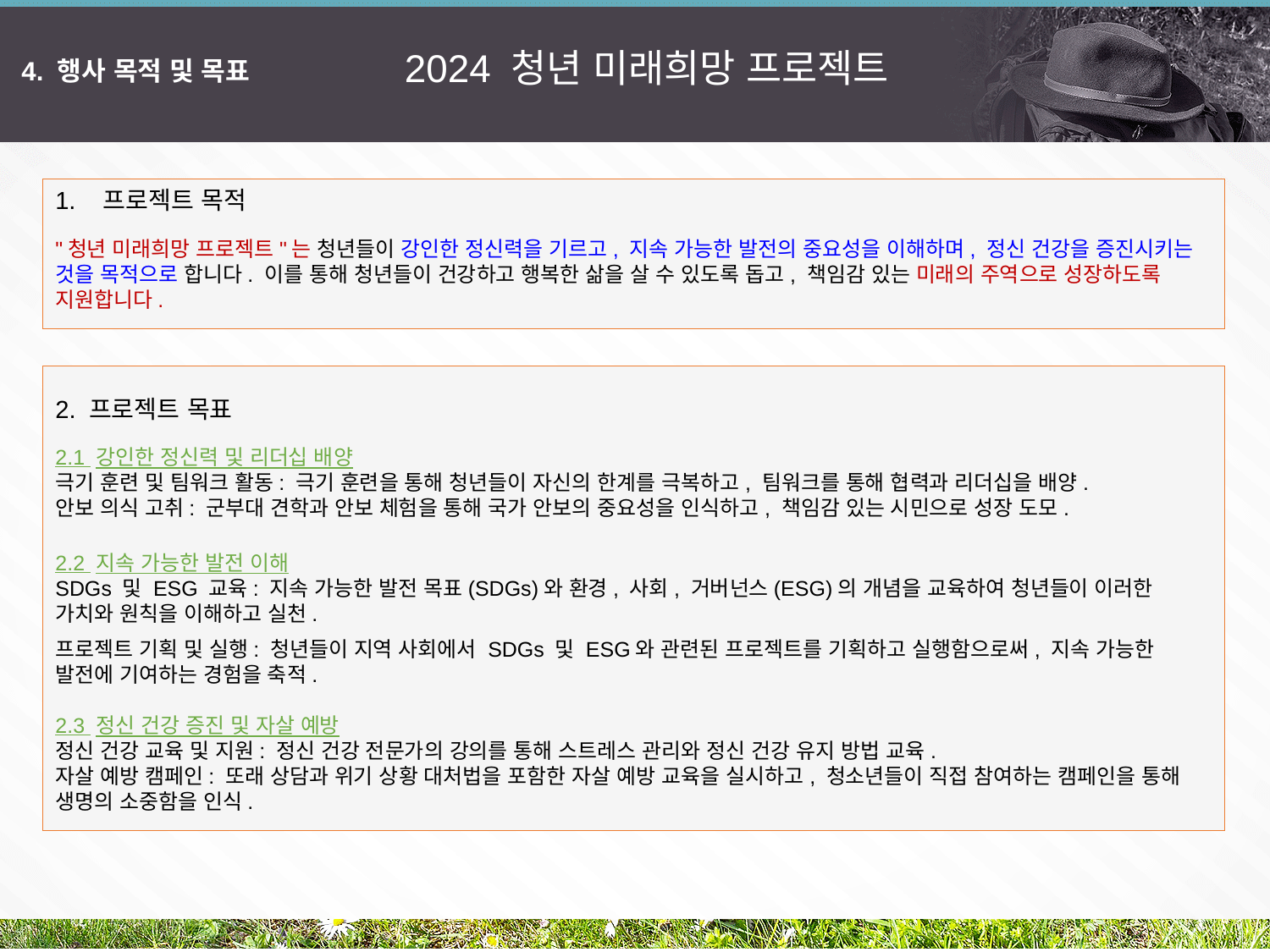

2024 청년 미래희망 프로젝트
4. 행사 목적 및 목표
프로젝트 목적

"청년 미래희망 프로젝트"는 청년들이 강인한 정신력을 기르고, 지속 가능한 발전의 중요성을 이해하며, 정신 건강을 증진시키는 것을 목적으로 합니다. 이를 통해 청년들이 건강하고 행복한 삶을 살 수 있도록 돕고, 책임감 있는 미래의 주역으로 성장하도록 지원합니다.

2. 프로젝트 목표

2.1 강인한 정신력 및 리더십 배양
극기 훈련 및 팀워크 활동: 극기 훈련을 통해 청년들이 자신의 한계를 극복하고, 팀워크를 통해 협력과 리더십을 배양.
안보 의식 고취: 군부대 견학과 안보 체험을 통해 국가 안보의 중요성을 인식하고, 책임감 있는 시민으로 성장 도모.

2.2 지속 가능한 발전 이해
SDGs 및 ESG 교육: 지속 가능한 발전 목표(SDGs)와 환경, 사회, 거버넌스(ESG)의 개념을 교육하여 청년들이 이러한 가치와 원칙을 이해하고 실천.

프로젝트 기획 및 실행: 청년들이 지역 사회에서 SDGs 및 ESG와 관련된 프로젝트를 기획하고 실행함으로써, 지속 가능한 발전에 기여하는 경험을 축적.

2.3 정신 건강 증진 및 자살 예방
정신 건강 교육 및 지원: 정신 건강 전문가의 강의를 통해 스트레스 관리와 정신 건강 유지 방법 교육.
자살 예방 캠페인: 또래 상담과 위기 상황 대처법을 포함한 자살 예방 교육을 실시하고, 청소년들이 직접 참여하는 캠페인을 통해 생명의 소중함을 인식.